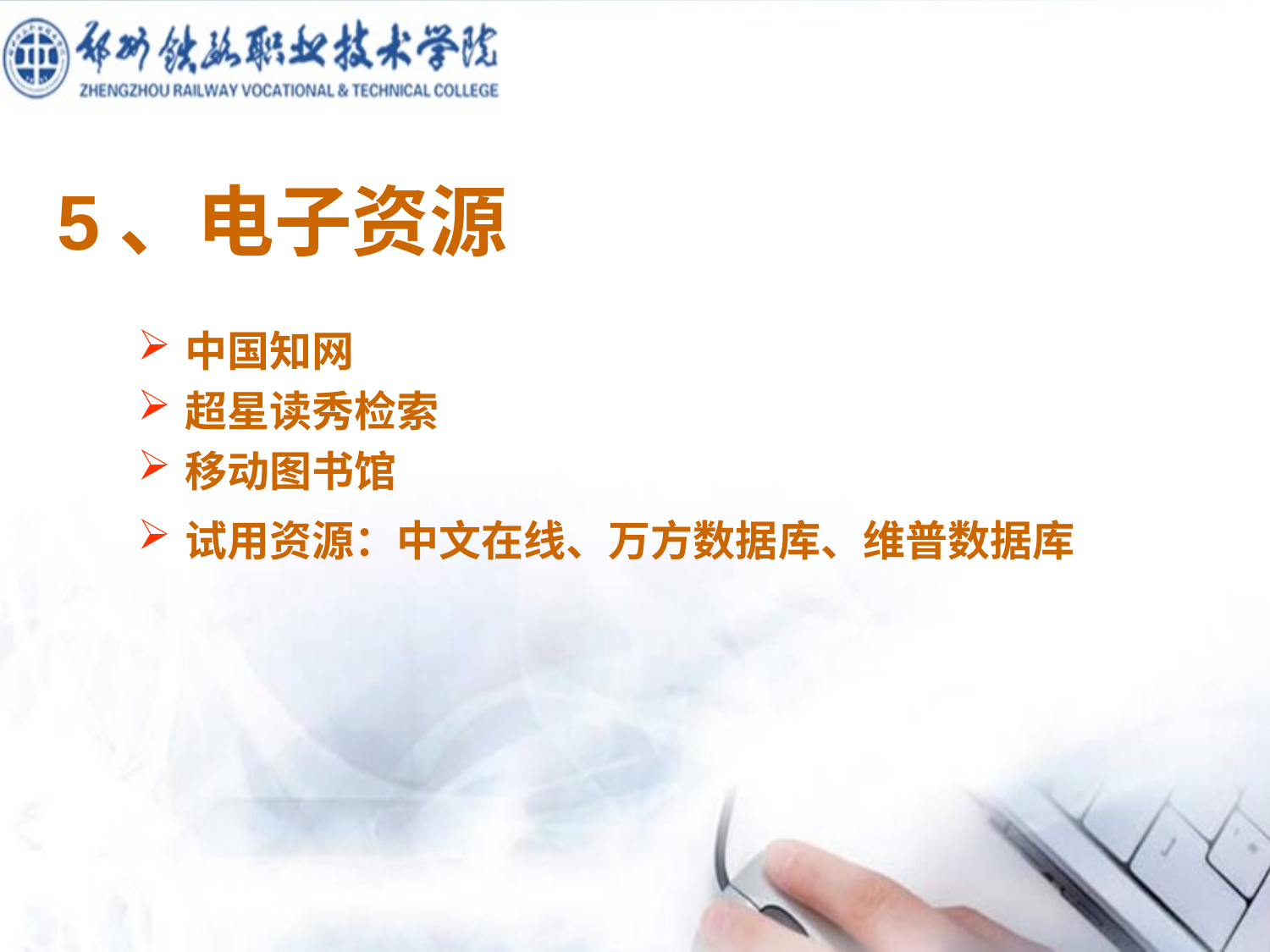

5、电子资源

中国知网

超星读秀检索

移动图书馆
试用资源：中文在线、万方数据库、维普数据库